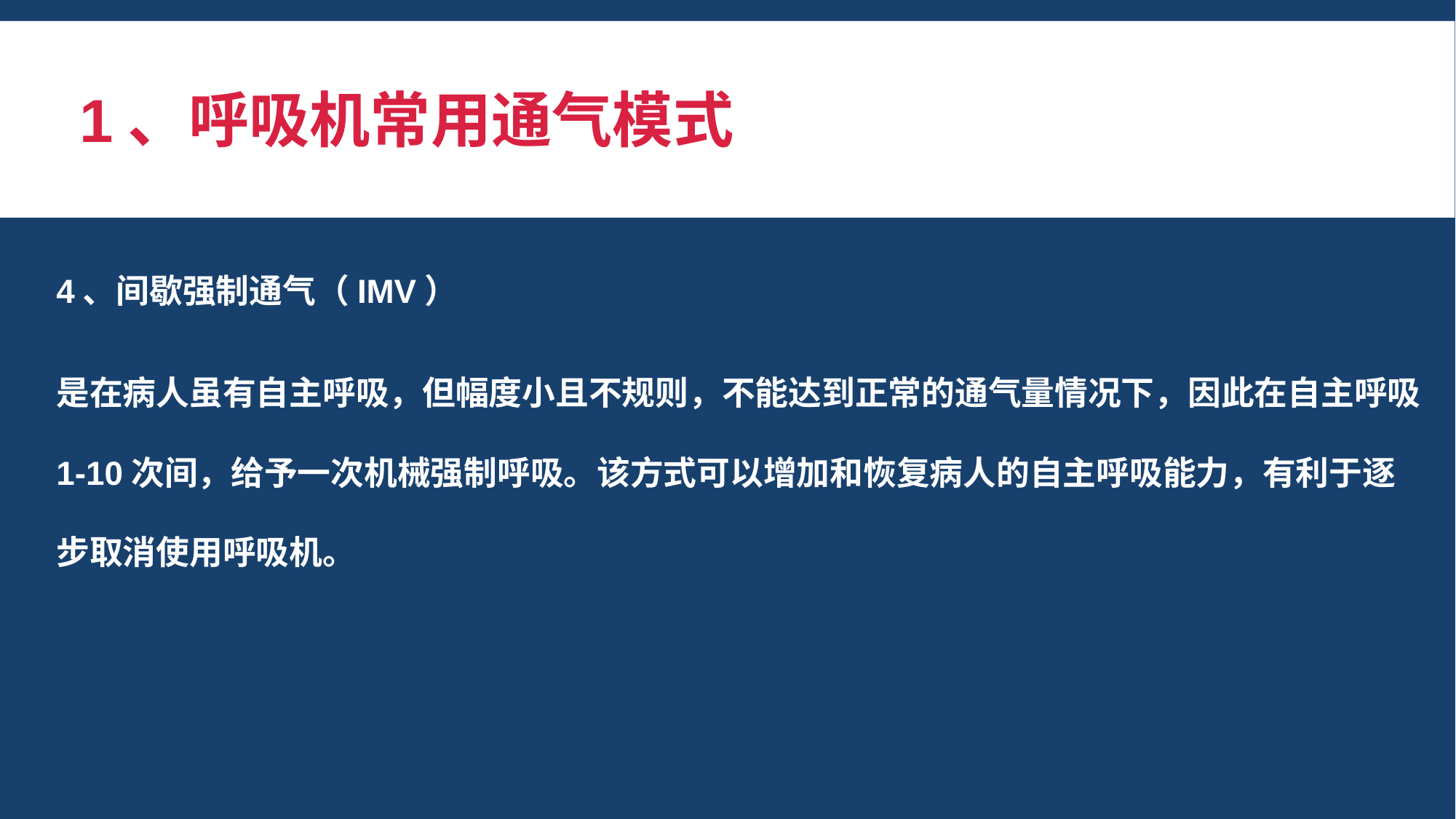

# 1、呼吸机常用通气模式
4、间歇强制通气（IMV）
是在病人虽有自主呼吸，但幅度小且不规则，不能达到正常的通气量情况下，因此在自主呼吸1-10次间，给予一次机械强制呼吸。该方式可以增加和恢复病人的自主呼吸能力，有利于逐步取消使用呼吸机。